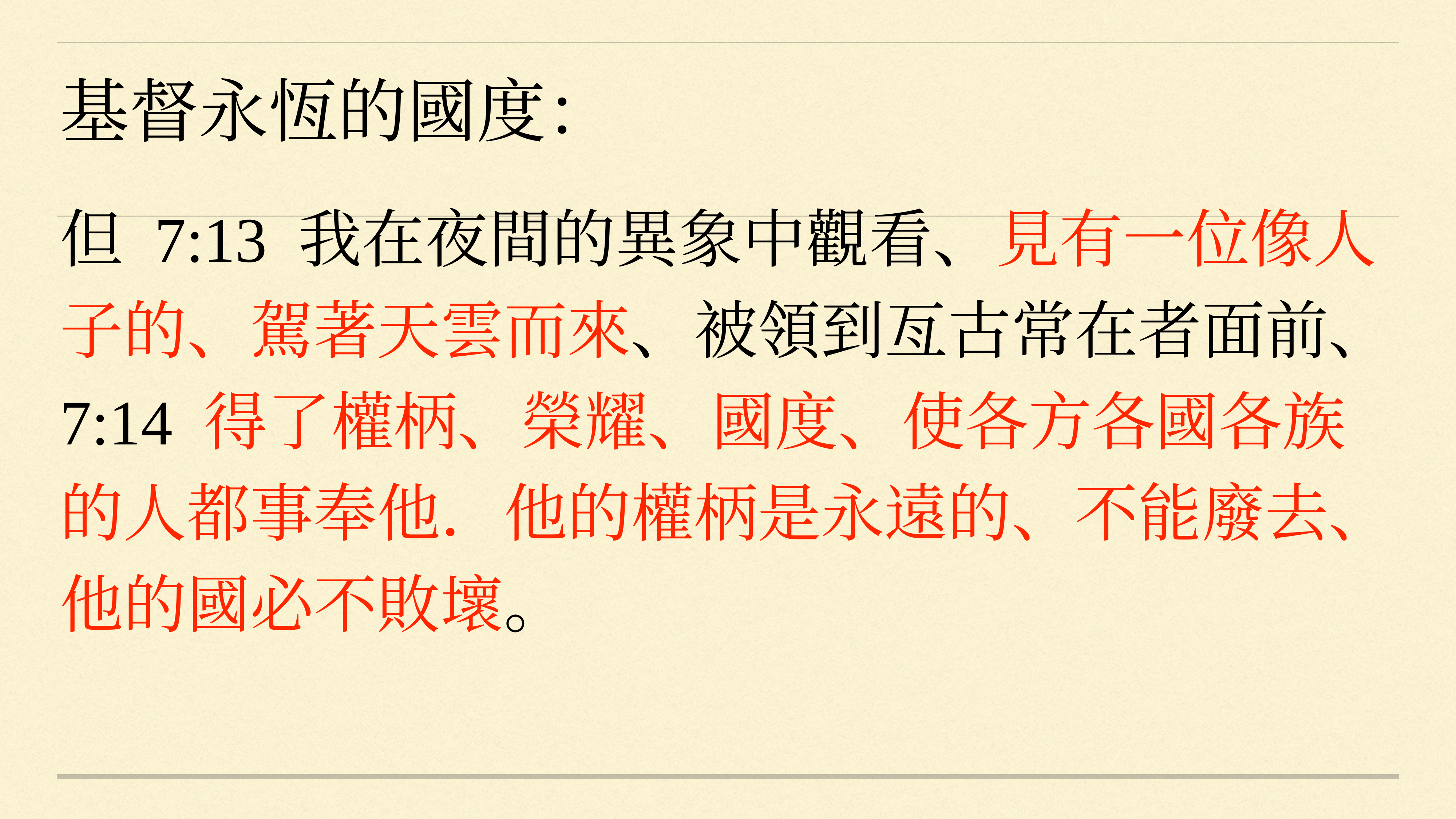

基督永恆的國度：

但 7:13 我在夜間的異象中觀看、見有一位像人子的、駕著天雲而來、被領到亙古常在者面前、
7:14 得了權柄、榮耀、國度、使各方各國各族的人都事奉他．他的權柄是永遠的、不能廢去、他的國必不敗壞。
#